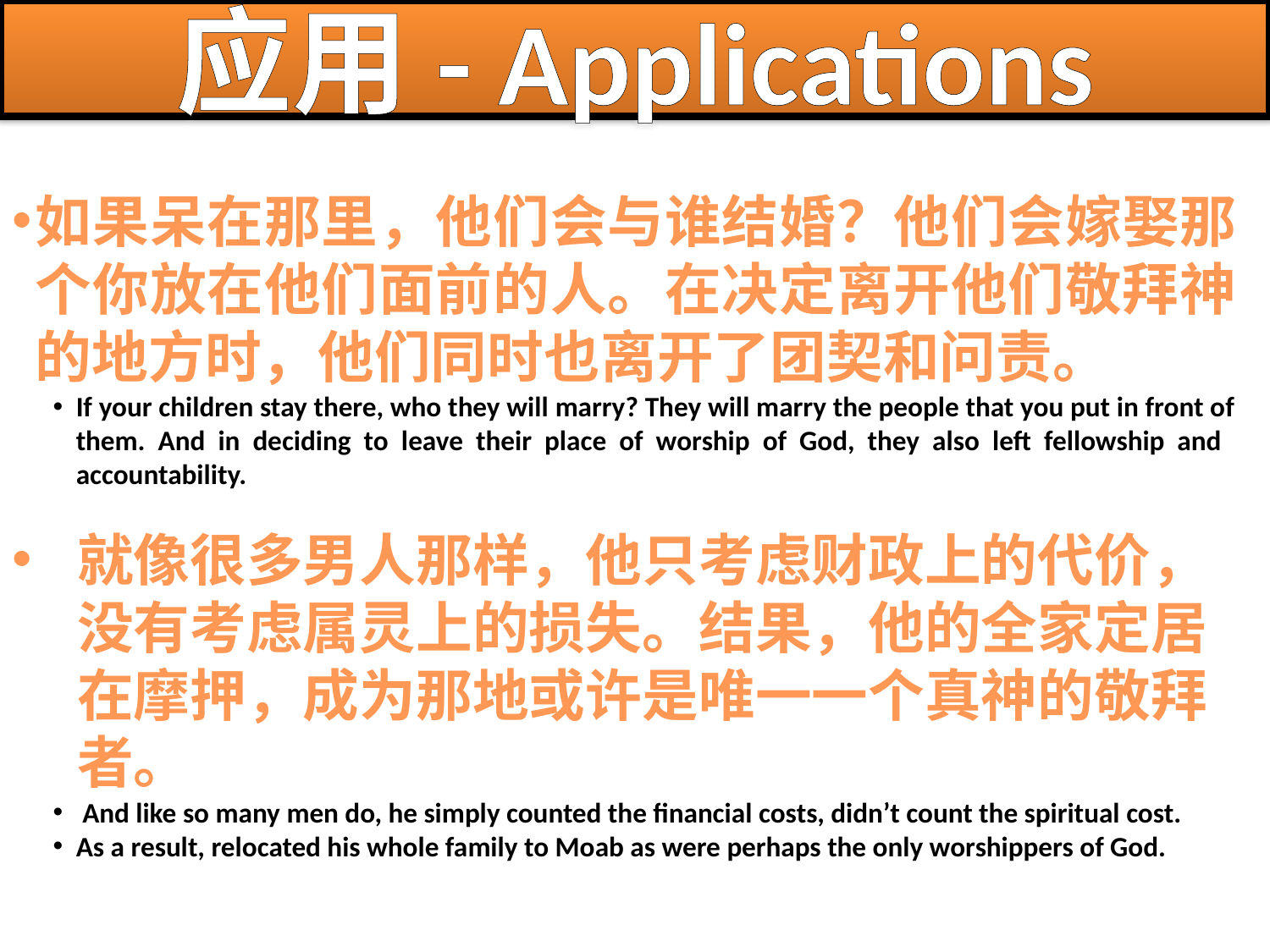

# 应用- Applications
如果呆在那里，他们会与谁结婚？他们会嫁娶那个你放在他们面前的人。在决定离开他们敬拜神的地方时，他们同时也离开了团契和问责。
If your children stay there, who they will marry? They will marry the people that you put in front of them. And in deciding to leave their place of worship of God, they also left fellowship and  accountability.

就像很多男人那样，他只考虑财政上的代价，没有考虑属灵上的损失。结果，他的全家定居在摩押，成为那地或许是唯一一个真神的敬拜者。
 And like so many men do, he simply counted the financial costs, didn’t count the spiritual cost.
As a result, relocated his whole family to Moab as were perhaps the only worshippers of God.